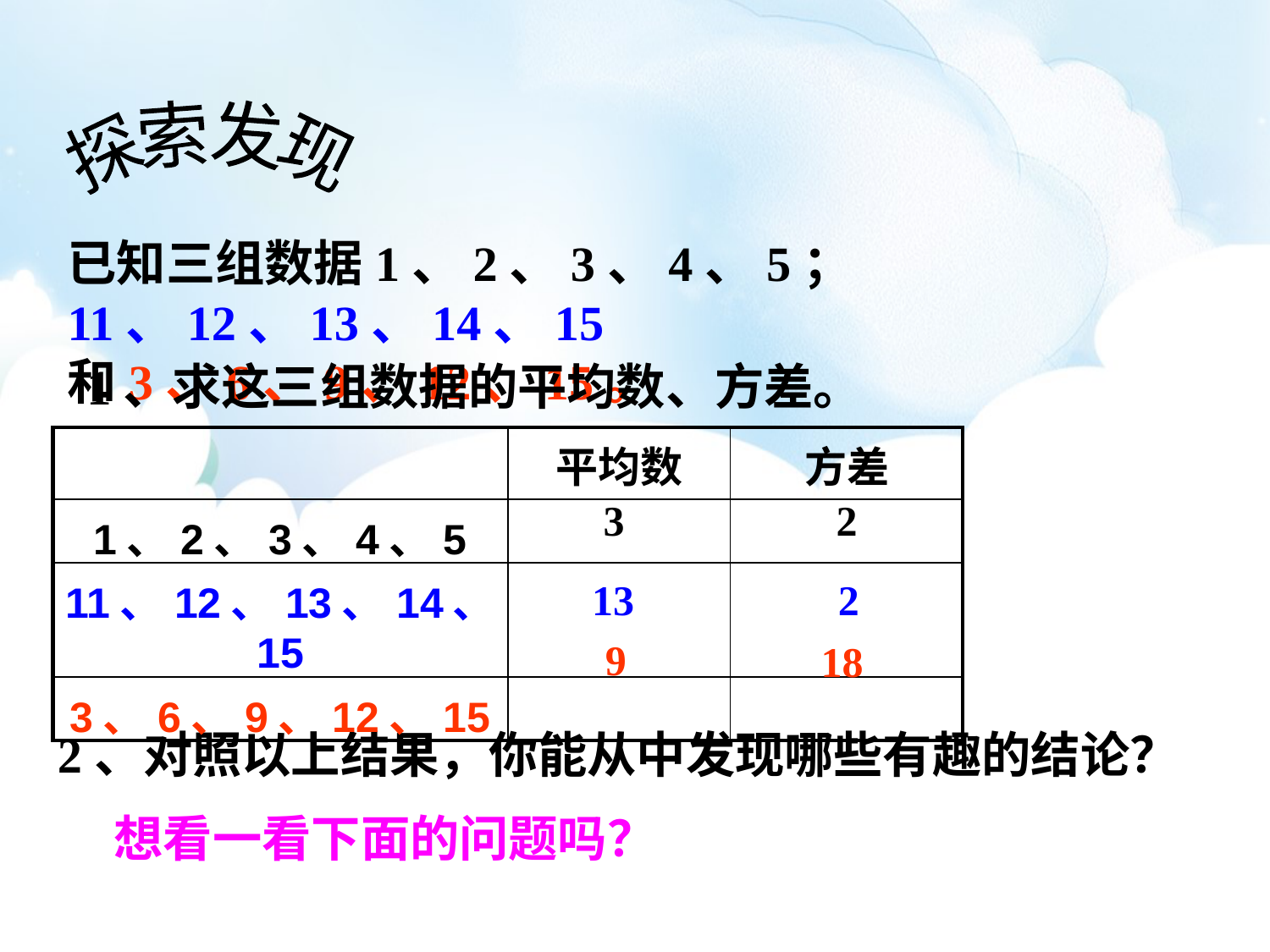

探索发现
已知三组数据1、2、3、4、5；11、12、13、14、15
和3、6、9、12、15。
1、求这三组数据的平均数、方差。
|  | 平均数 | 方差 |
| --- | --- | --- |
| 1、2、3、4、5 |  |  |
| 11、12、13、14、15 |  |  |
| 3、6、9、12、15 |  |  |
3
2
13
2
9
18
2、对照以上结果，你能从中发现哪些有趣的结论？
    想看一看下面的问题吗？